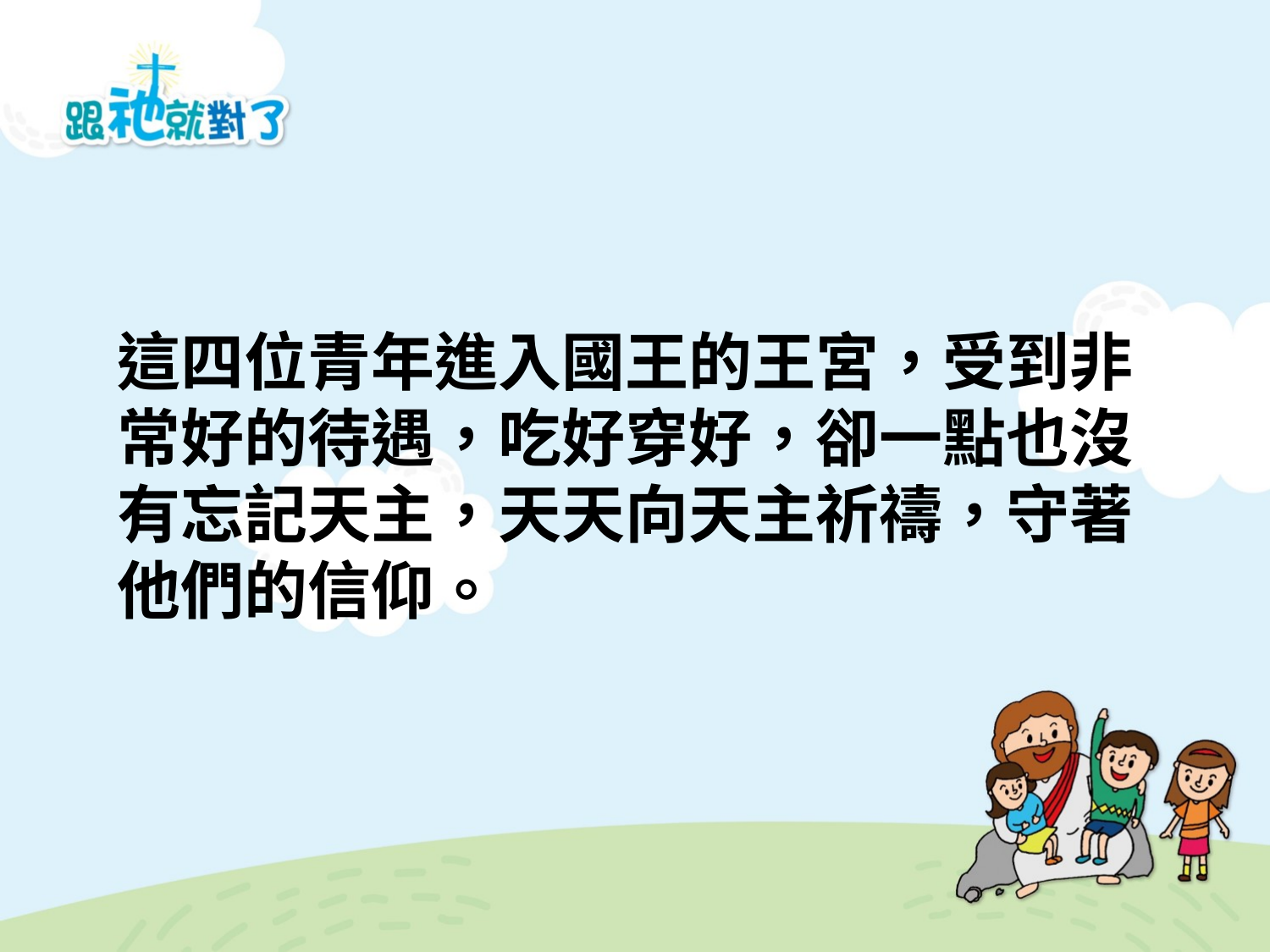

這四位青年進入國王的王宮，受到非常好的待遇，吃好穿好，卻一點也沒有忘記天主，天天向天主祈禱，守著他們的信仰。